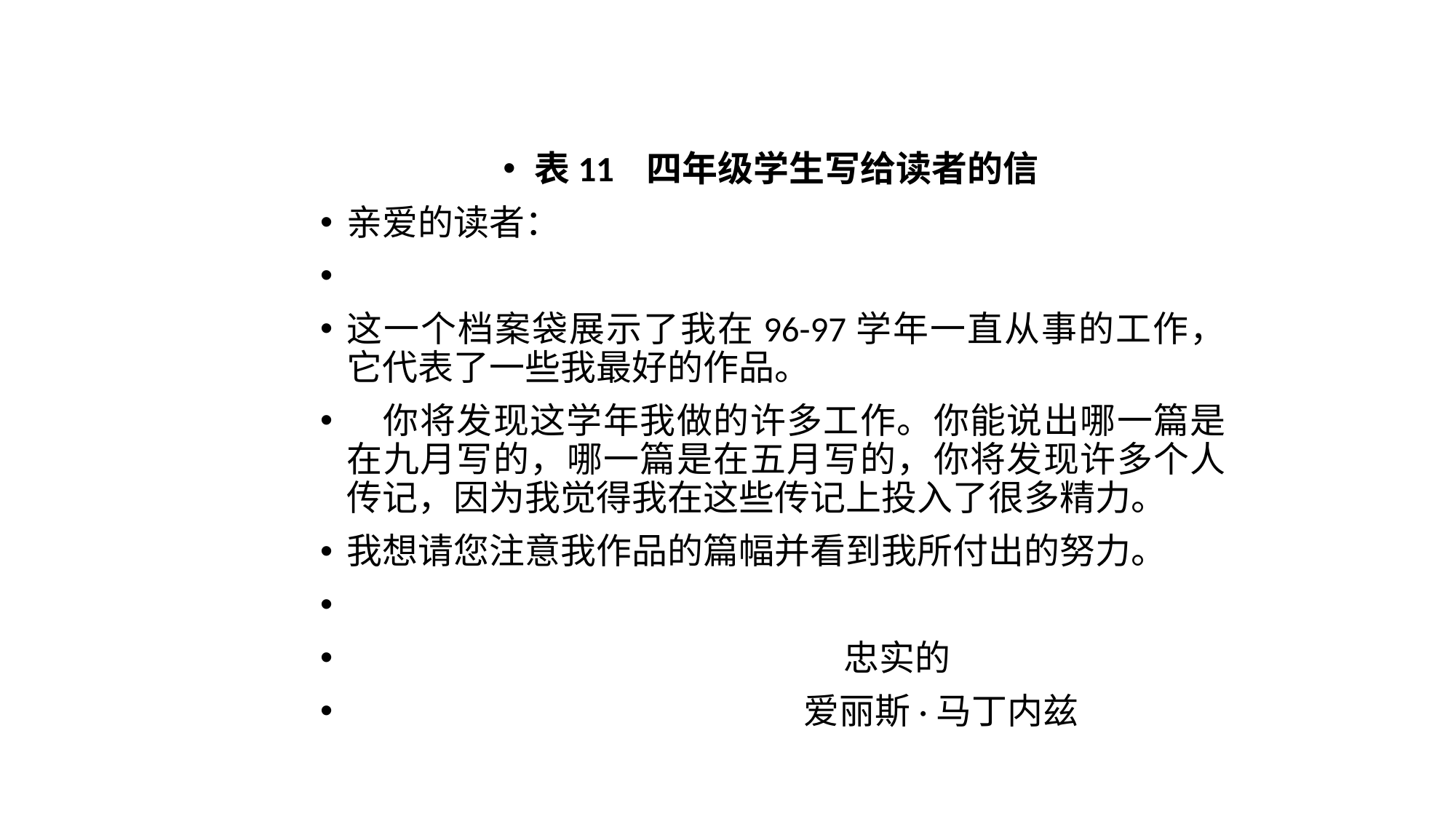

表11   四年级学生写给读者的信
亲爱的读者：

这一个档案袋展示了我在96-97学年一直从事的工作，它代表了一些我最好的作品。
   你将发现这学年我做的许多工作。你能说出哪一篇是在九月写的，哪一篇是在五月写的，你将发现许多个人传记，因为我觉得我在这些传记上投入了很多精力。
我想请您注意我作品的篇幅并看到我所付出的努力。

                                                             忠实的
                                                        爱丽斯·马丁内兹